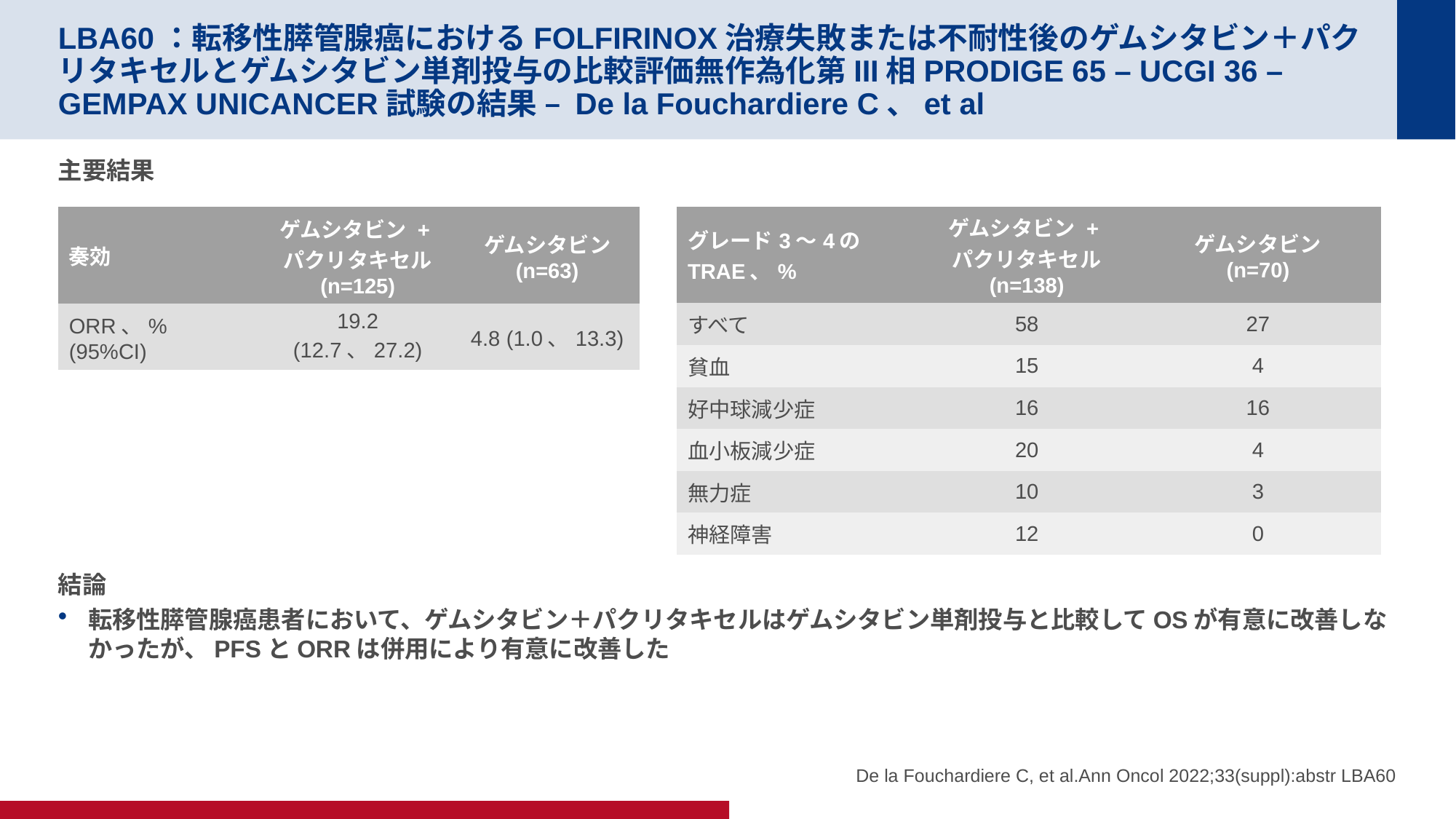

# LBA60：転移性膵管腺癌におけるFOLFIRINOX治療失敗または不耐性後のゲムシタビン＋パクリタキセルとゲムシタビン単剤投与の比較評価無作為化第III相PRODIGE 65 – UCGI 36 – GEMPAX UNICANCER試験の結果 – De la Fouchardiere C、et al
主要結果
結論
転移性膵管腺癌患者において、ゲムシタビン＋パクリタキセルはゲムシタビン単剤投与と比較してOSが有意に改善しなかったが、PFSとORRは併用により有意に改善した
| グレード3～4のTRAE、% | ゲムシタビン + パクリタキセル (n=138) | ゲムシタビン (n=70) |
| --- | --- | --- |
| すべて | 58 | 27 |
| 貧血 | 15 | 4 |
| 好中球減少症 | 16 | 16 |
| 血小板減少症 | 20 | 4 |
| 無力症 | 10 | 3 |
| 神経障害 | 12 | 0 |
| 奏効 | ゲムシタビン + パクリタキセル (n=125) | ゲムシタビン (n=63) |
| --- | --- | --- |
| ORR、% (95%CI) | 19.2 (12.7、27.2) | 4.8 (1.0、13.3) |
De la Fouchardiere C, et al.Ann Oncol 2022;33(suppl):abstr LBA60